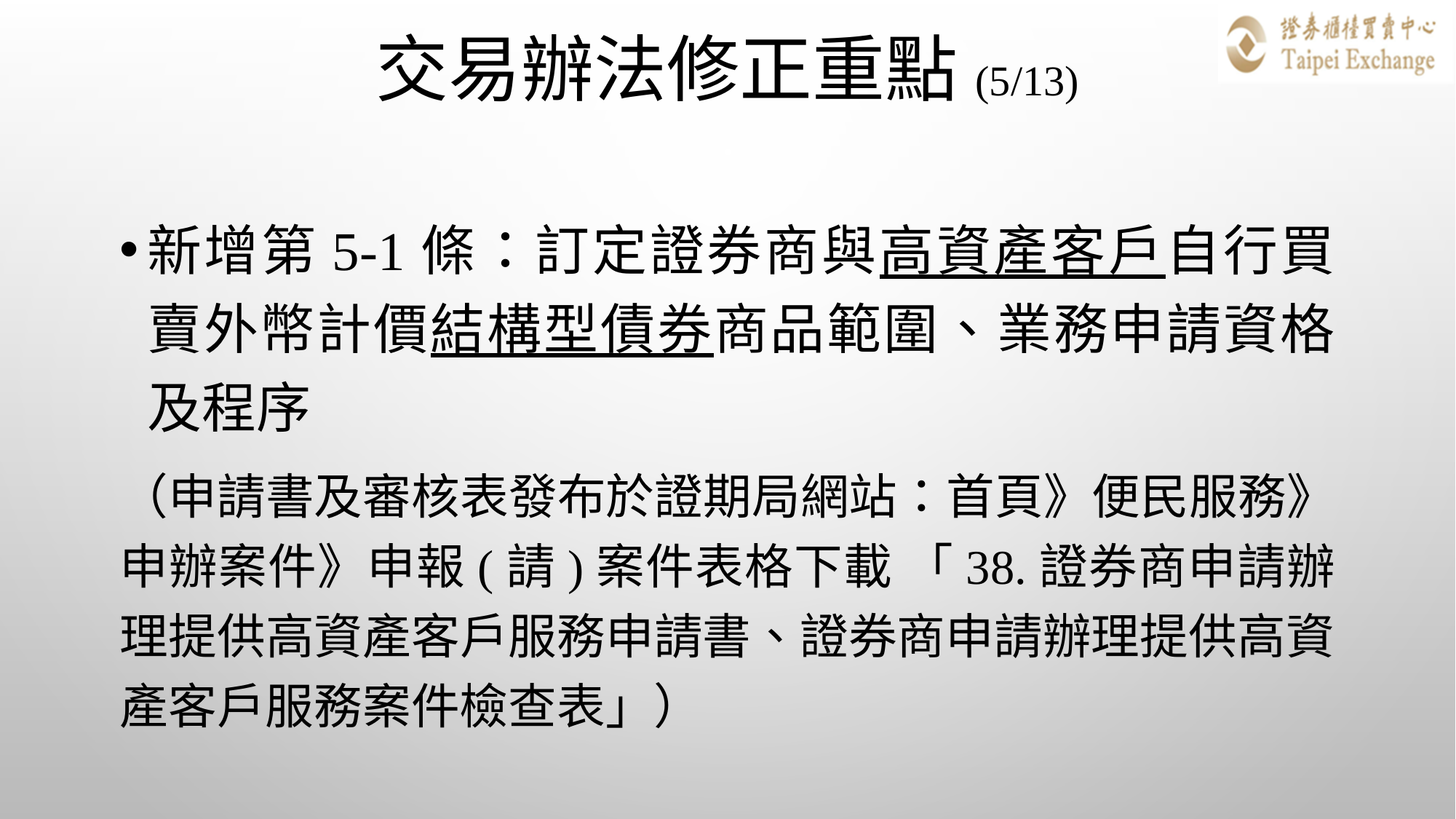

# 交易辦法修正重點(5/13)
新增第5-1條：訂定證券商與高資產客戶自行買賣外幣計價結構型債券商品範圍、業務申請資格及程序
（申請書及審核表發布於證期局網站：首頁》便民服務》申辦案件》申報(請)案件表格下載 「38.證券商申請辦理提供高資產客戶服務申請書、證券商申請辦理提供高資產客戶服務案件檢查表」）